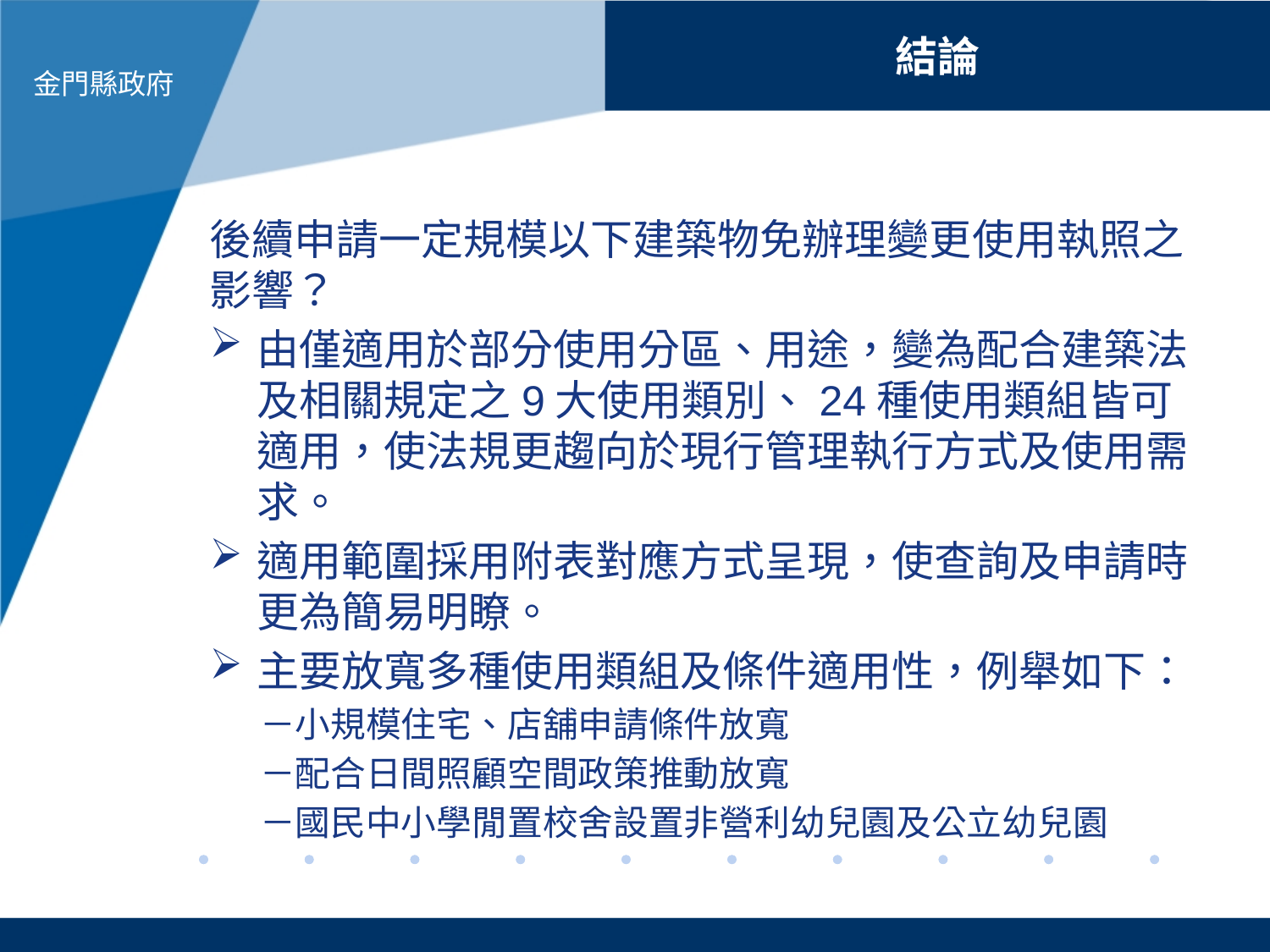

結論
後續申請一定規模以下建築物免辦理變更使用執照之影響？
由僅適用於部分使用分區、用途，變為配合建築法及相關規定之9大使用類別、24種使用類組皆可適用，使法規更趨向於現行管理執行方式及使用需求。
適用範圍採用附表對應方式呈現，使查詢及申請時更為簡易明瞭。
主要放寬多種使用類組及條件適用性，例舉如下：
－小規模住宅、店舖申請條件放寬
－配合日間照顧空間政策推動放寬
－國民中小學閒置校舍設置非營利幼兒園及公立幼兒園